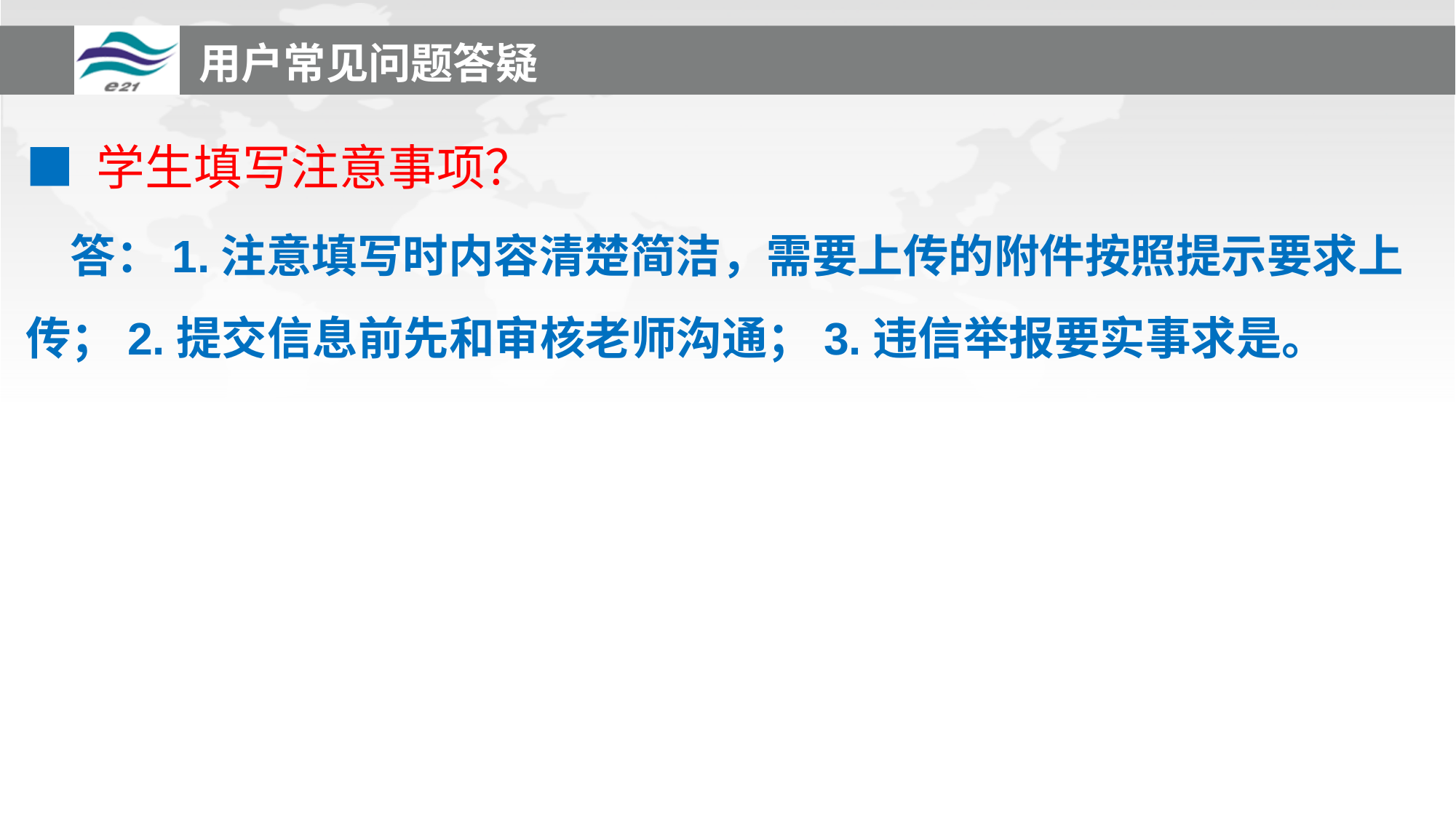

用户常见问题答疑
■ 学生填写注意事项？
   答：1.注意填写时内容清楚简洁，需要上传的附件按照提示要求上传；2.提交信息前先和审核老师沟通；3.违信举报要实事求是。